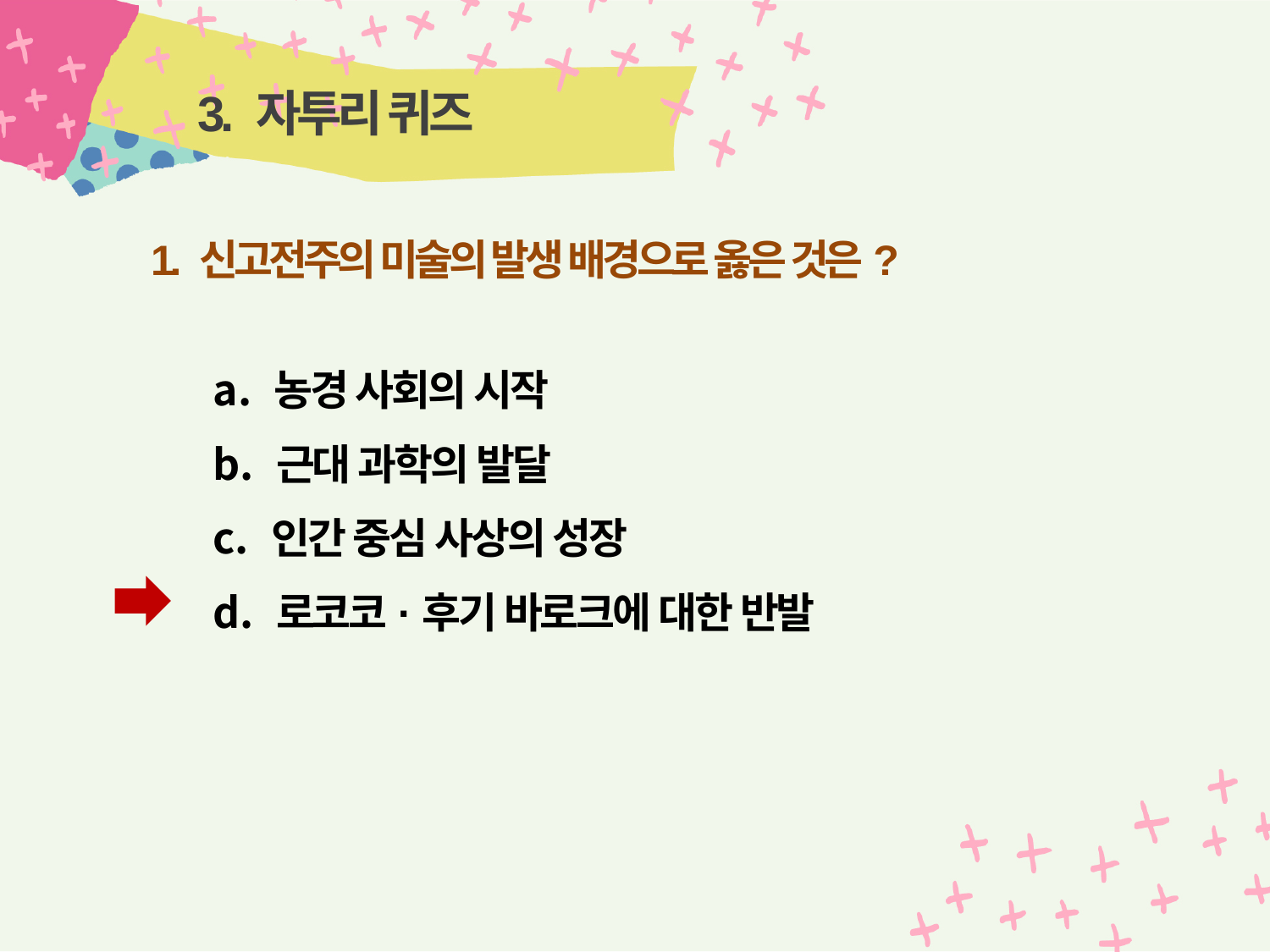

# 3. 자투리 퀴즈
1. 신고전주의 미술의 발생 배경으로 옳은 것은?

 농경 사회의 시작
 근대 과학의 발달
 인간 중심 사상의 성장
 로코코·후기 바로크에 대한 반발